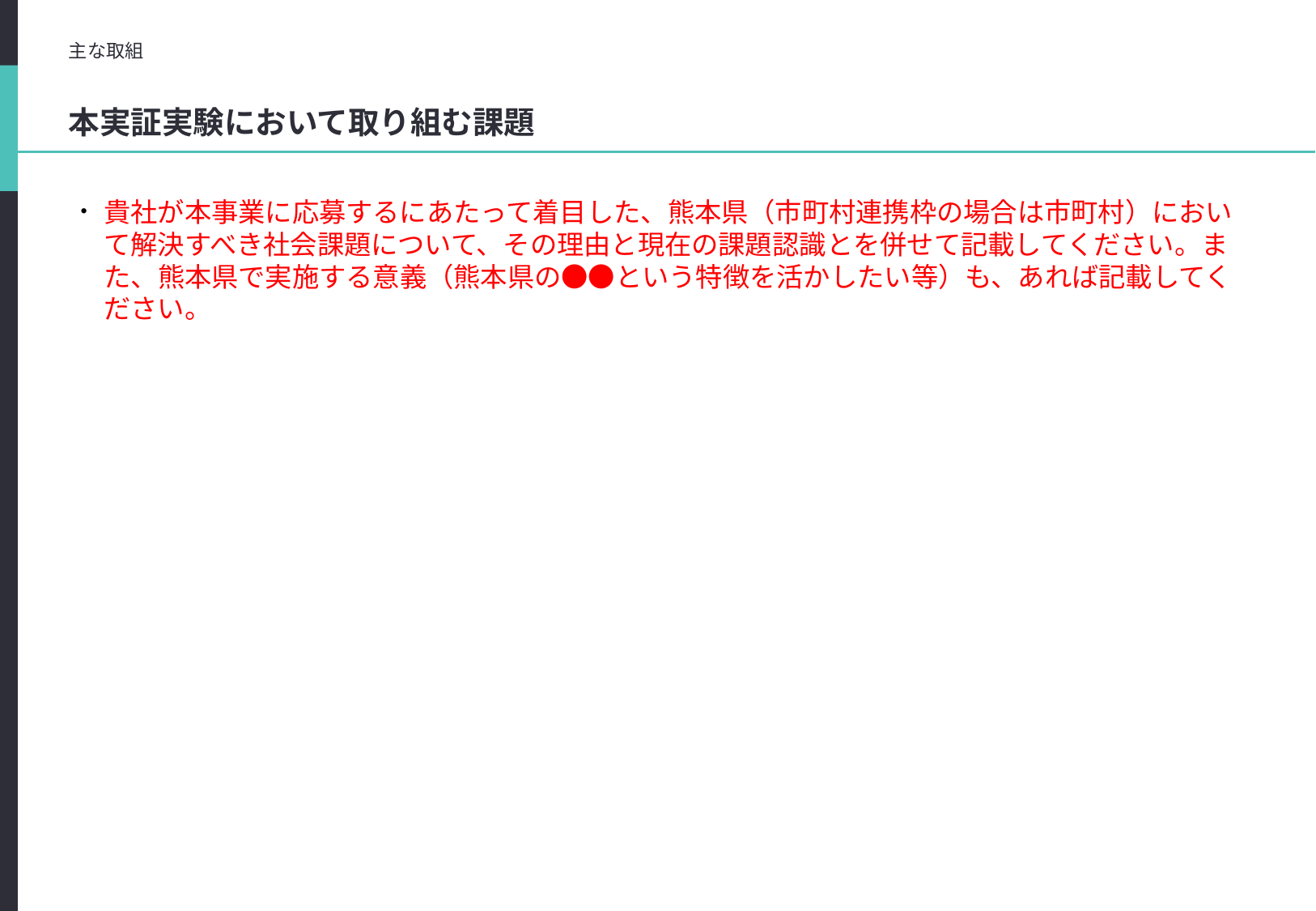

# 主な取組

本実証実験において取り組む課題
貴社が本事業に応募するにあたって着目した、熊本県（市町村連携枠の場合は市町村）において解決すべき社会課題について、その理由と現在の課題認識とを併せて記載してください。また、熊本県で実施する意義（熊本県の●●という特徴を活かしたい等）も、あれば記載してください。